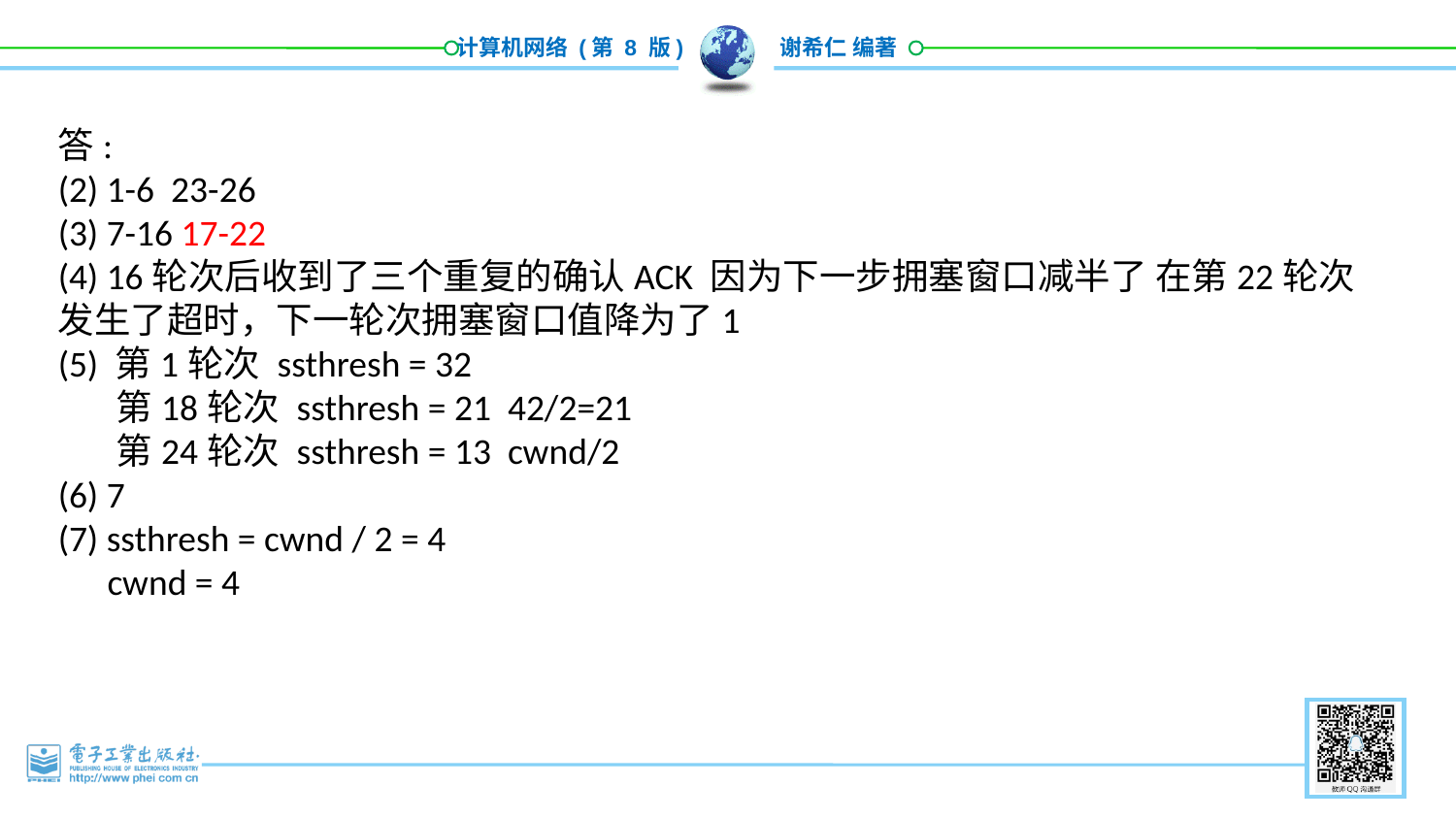

答:
(2) 1-6  23-26
(3) 7-16 17-22
(4) 16轮次后收到了三个重复的确认ACK 因为下一步拥塞窗口减半了 在第22轮次发生了超时，下一轮次拥塞窗口值降为了1
(5) 第1轮次 ssthresh = 32
      第18轮次 ssthresh = 21  42/2=21
      第24轮次 ssthresh = 13  cwnd/2
(6) 7
(7) ssthresh = cwnd / 2 = 4
      cwnd = 4